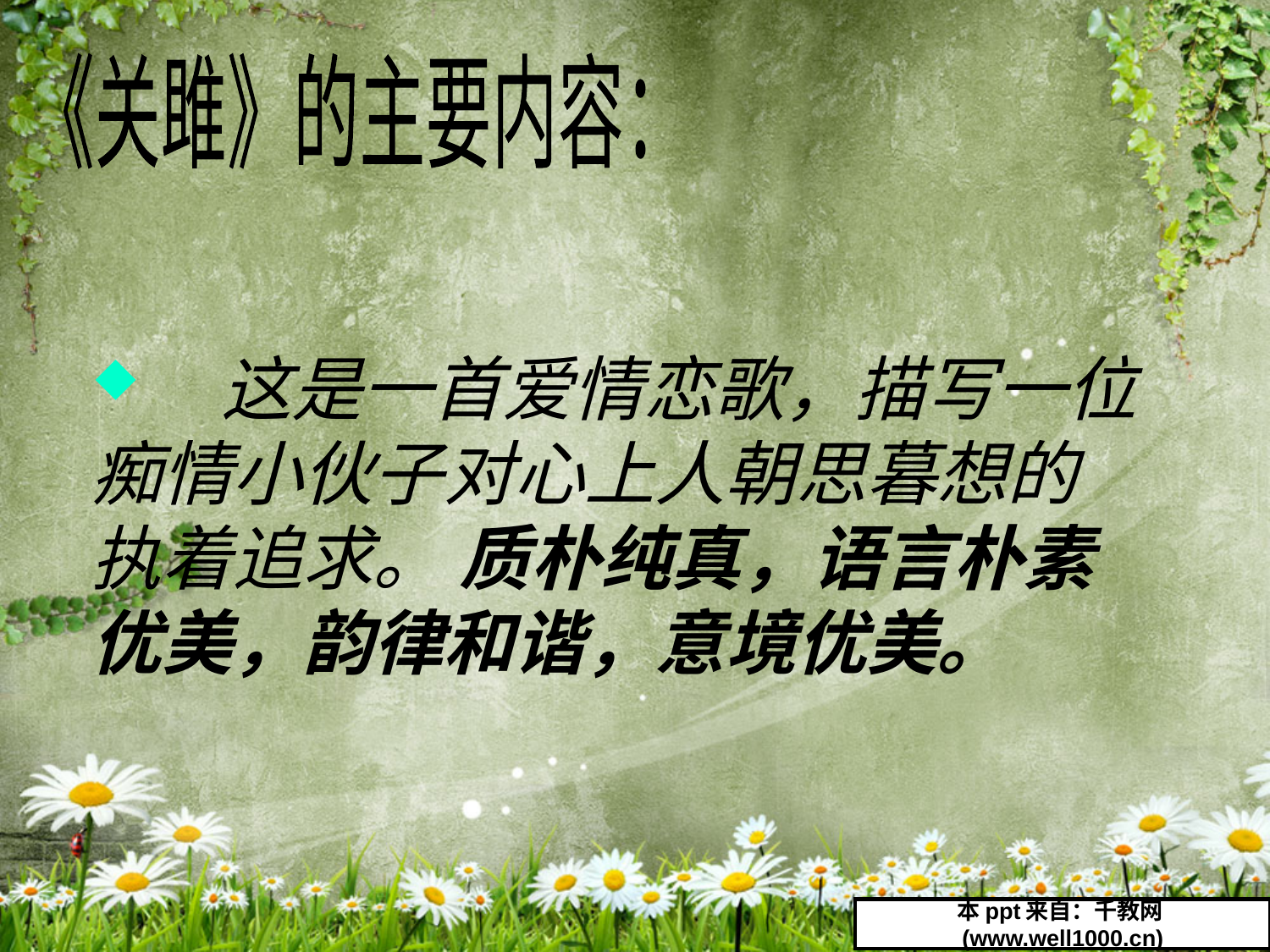

《关雎》的主要内容：

    这是一首爱情恋歌，描写一位痴情小伙子对心上人朝思暮想的 执着追求。 质朴纯真，语言朴素优美，韵律和谐，意境优美。
本ppt来自：千教网(www.well1000.cn)